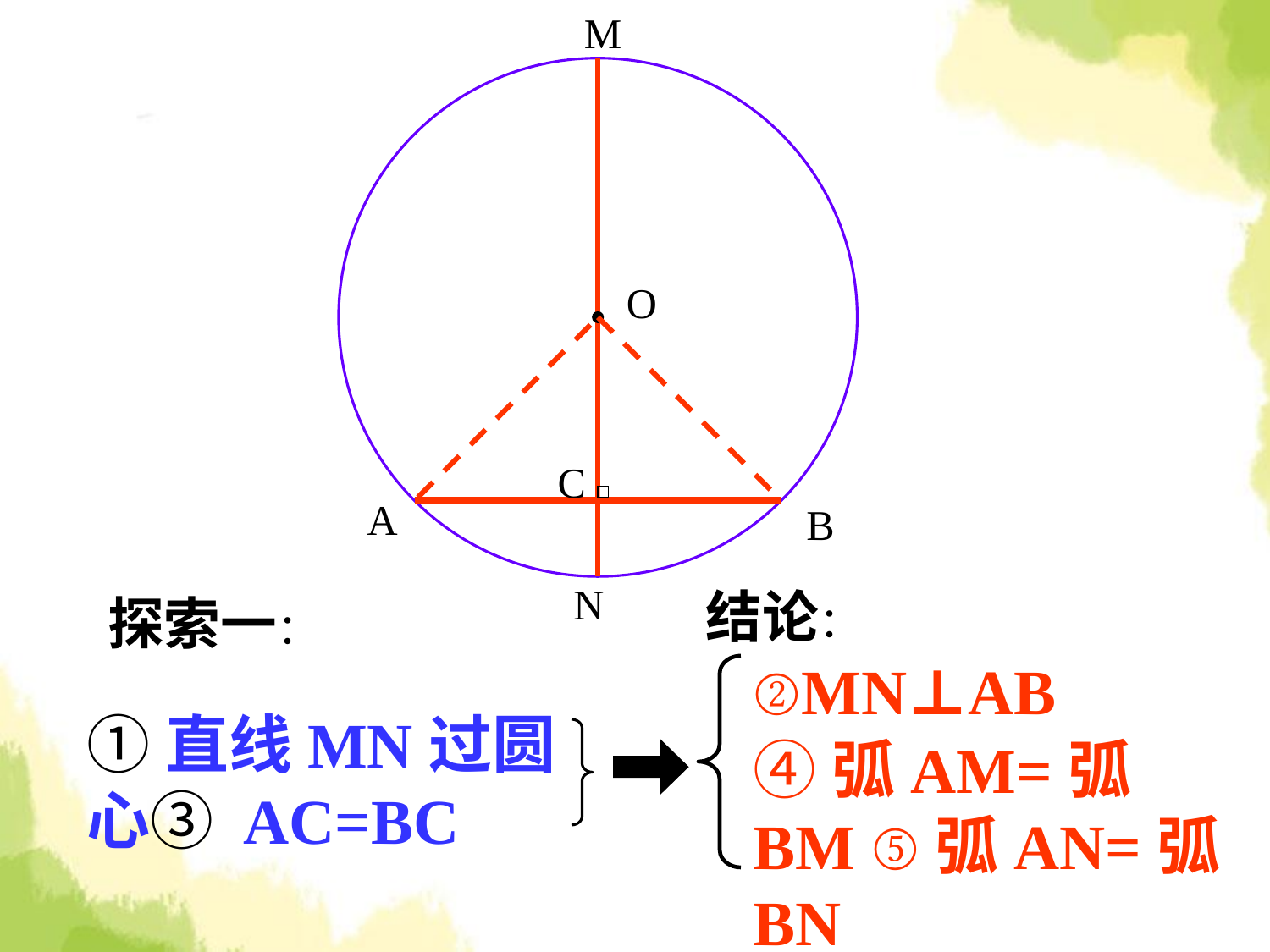

M

O

C
A

B
N
结论：
探索一：
②MN⊥AB

①直线MN过圆心③ AC=BC

④弧AM=弧BM ⑤弧AN=弧BN